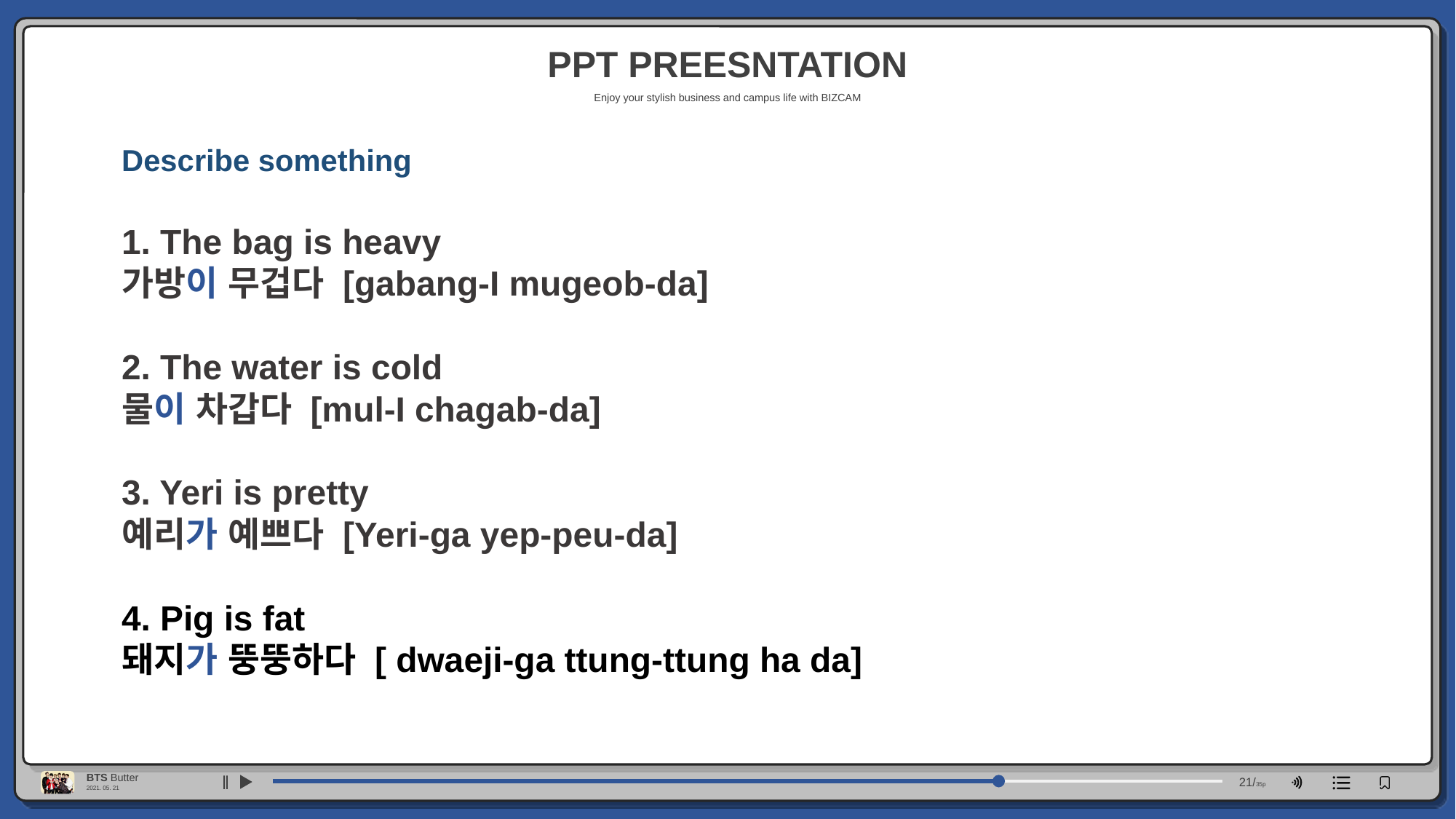

PPT PREESNTATION
Enjoy your stylish business and campus life with BIZCAM
BTS Butter
2021. 05. 21
21/35p

Describe something

1. The bag is heavy
가방이 무겁다 [gabang-I mugeob-da]

2. The water is cold
물이 차갑다 [mul-I chagab-da]

3. Yeri is pretty
예리가 예쁘다 [Yeri-ga yep-peu-da]

4. Pig is fat
돼지가 뚱뚱하다 [ dwaeji-ga ttung-ttung ha da]